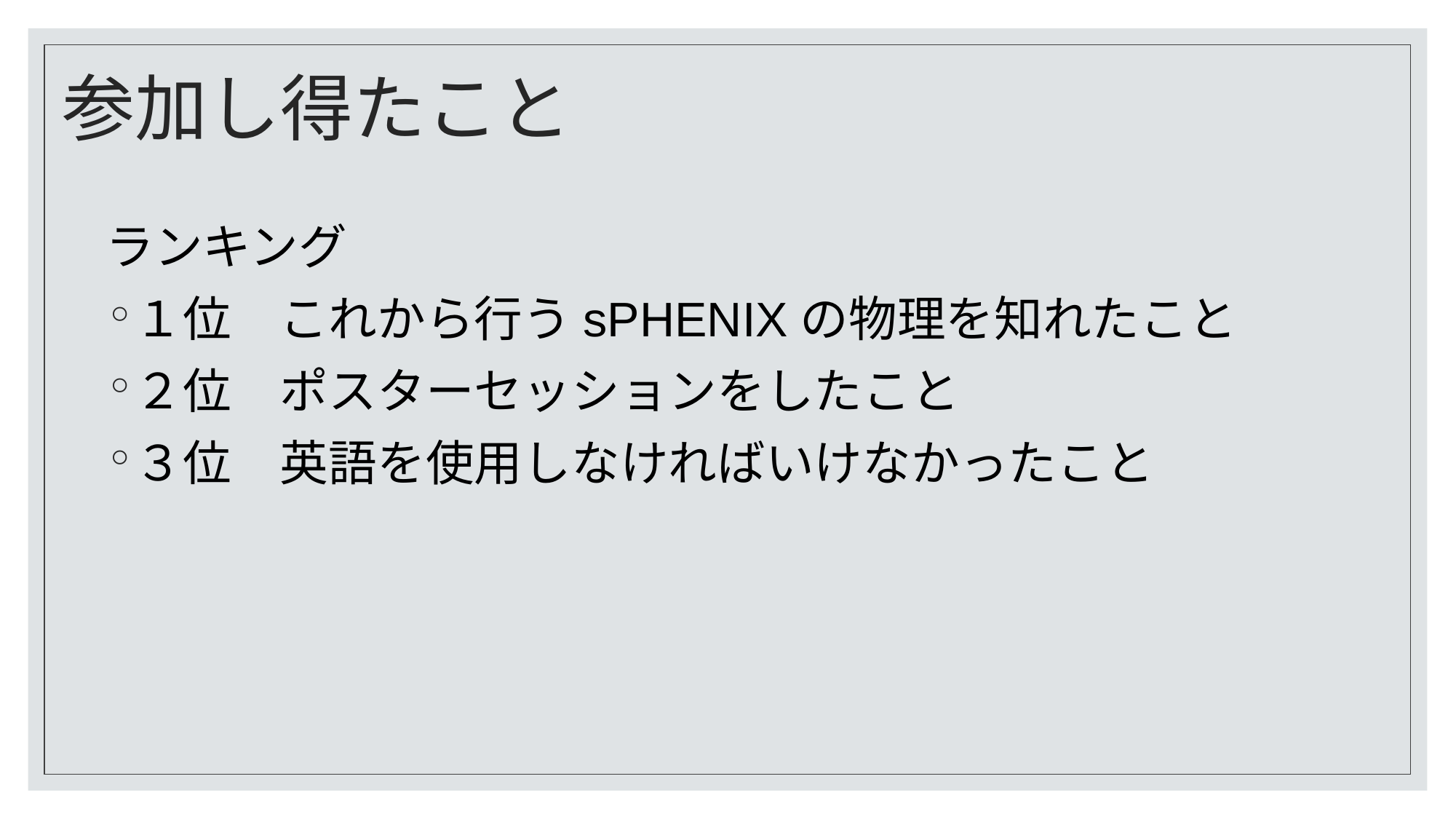

# 参加し得たこと
ランキング
１位　これから行うsPHENIXの物理を知れたこと
２位　ポスターセッションをしたこと
３位　英語を使用しなければいけなかったこと